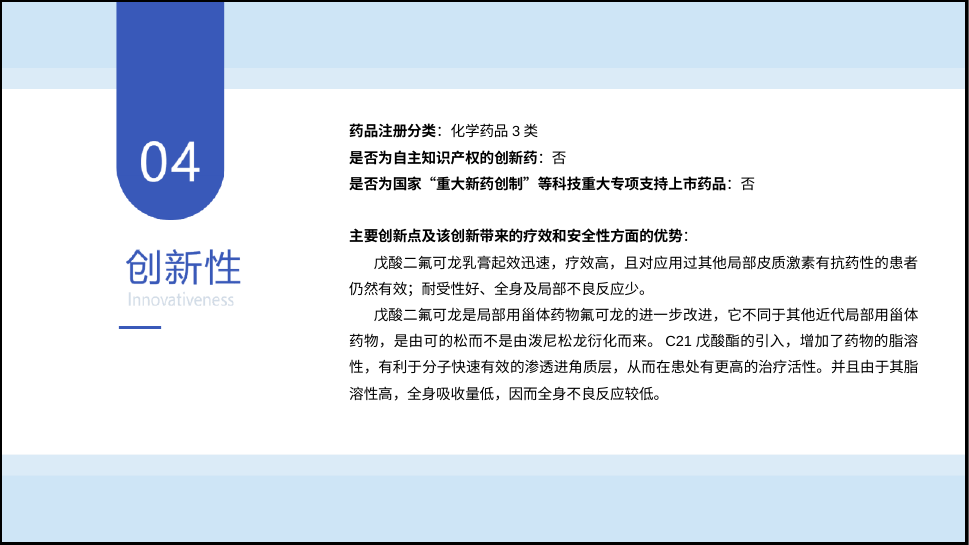

药品注册分类：化学药品3类
是否为自主知识产权的创新药：否
是否为国家“重大新药创制”等科技重大专项支持上市药品：否

主要创新点及该创新带来的疗效和安全性方面的优势：
      戊酸二氟可龙乳膏起效迅速，疗效高，且对应用过其他局部皮质激素有抗药性的患者仍然有效；耐受性好、全身及局部不良反应少。
      戊酸二氟可龙是局部用甾体药物氟可龙的进一步改进，它不同于其他近代局部用甾体药物，是由可的松而不是由泼尼松龙衍化而来。C21戊酸酯的引入，增加了药物的脂溶性，有利于分子快速有效的渗透进角质层，从而在患处有更高的治疗活性。并且由于其脂溶性高，全身吸收量低，因而全身不良反应较低。